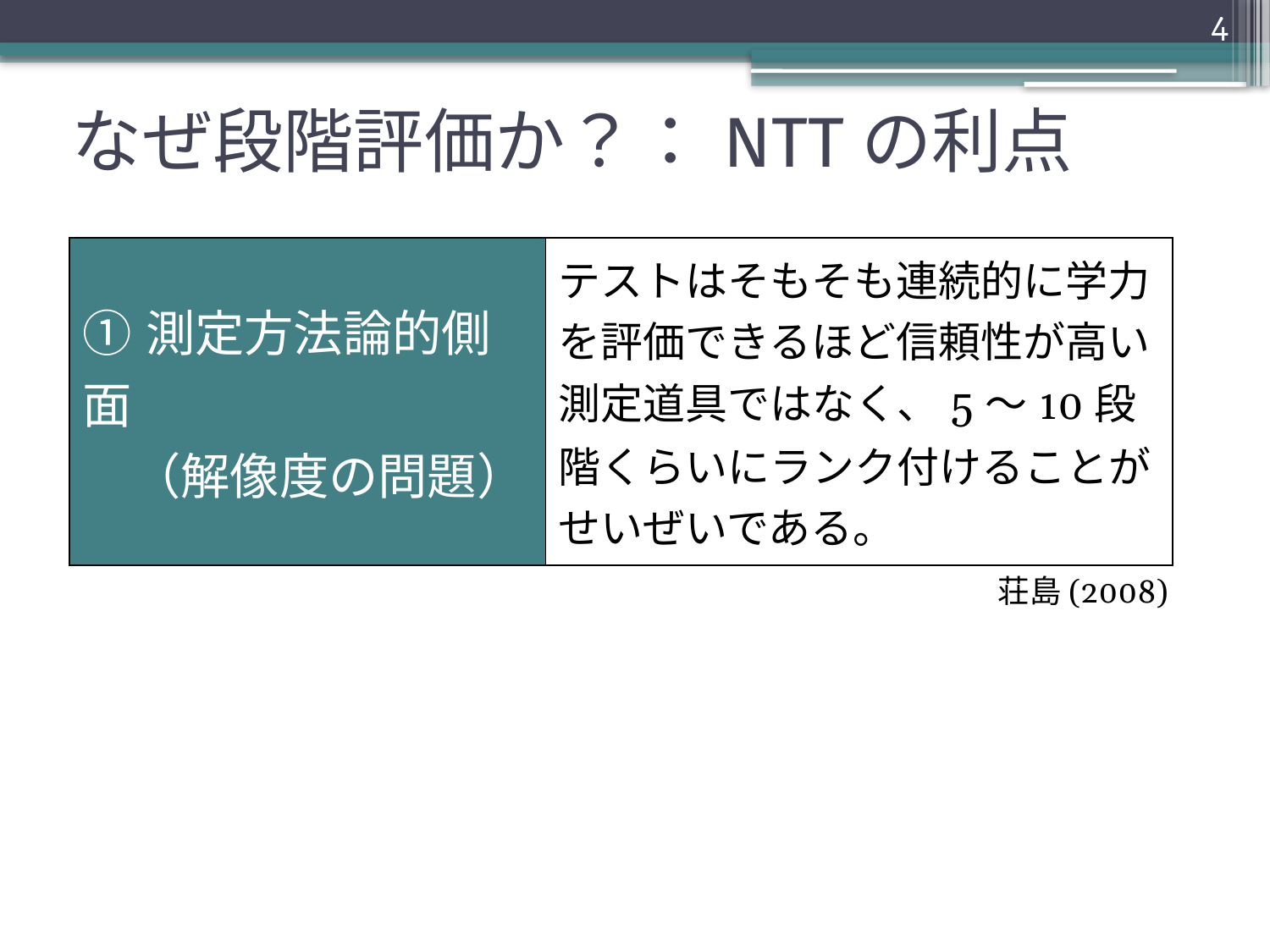

4
# なぜ段階評価か？：NTTの利点
| ①測定方法論的側面 　（解像度の問題） | テストはそもそも連続的に学力を評価できるほど信頼性が高い測定道具ではなく、5～10段階くらいにランク付けることがせいぜいである。 |
| --- | --- |
荘島(2008)